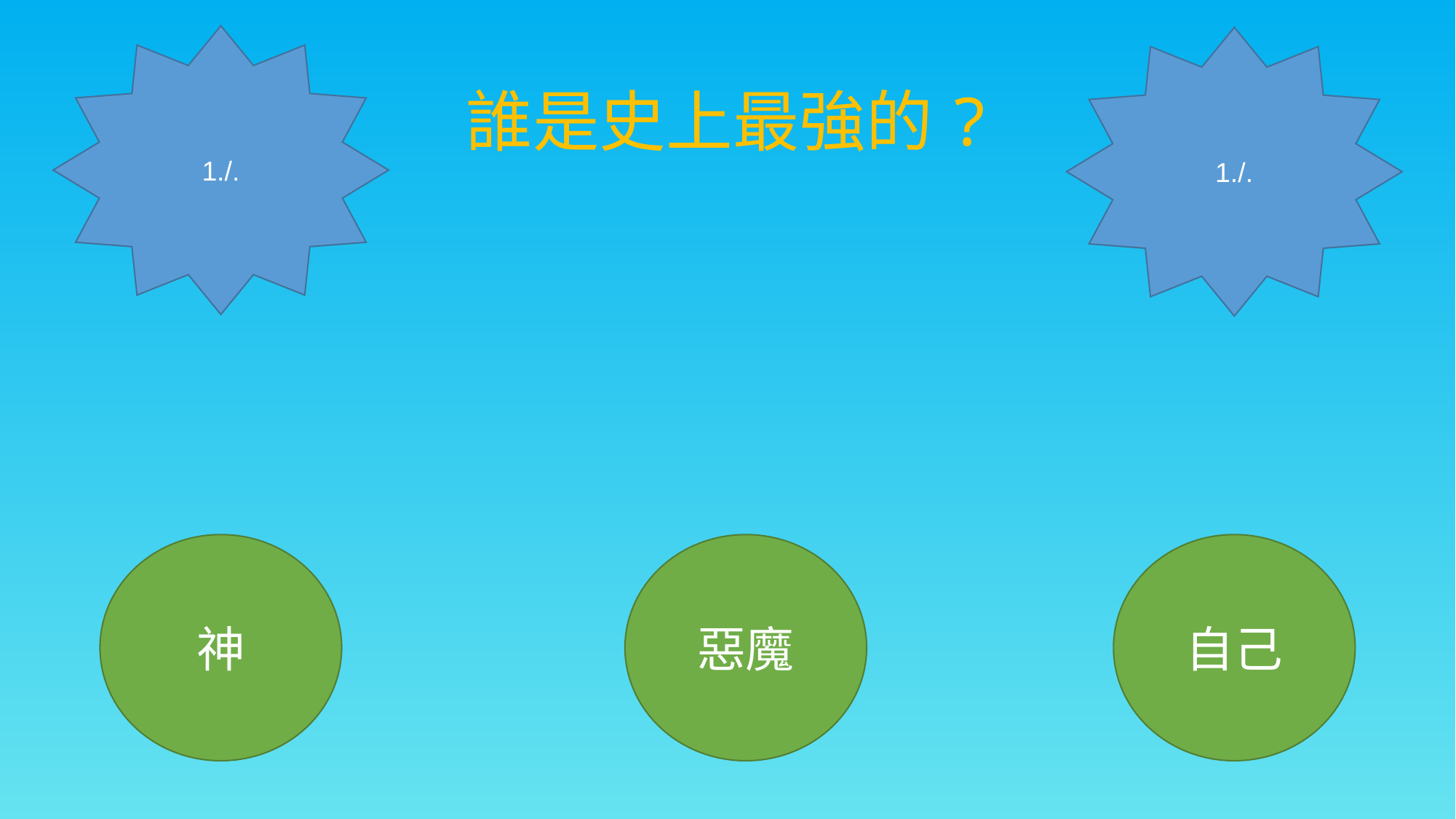

1./.
1./.
# 誰是史上最強的?
神
惡魔
自己